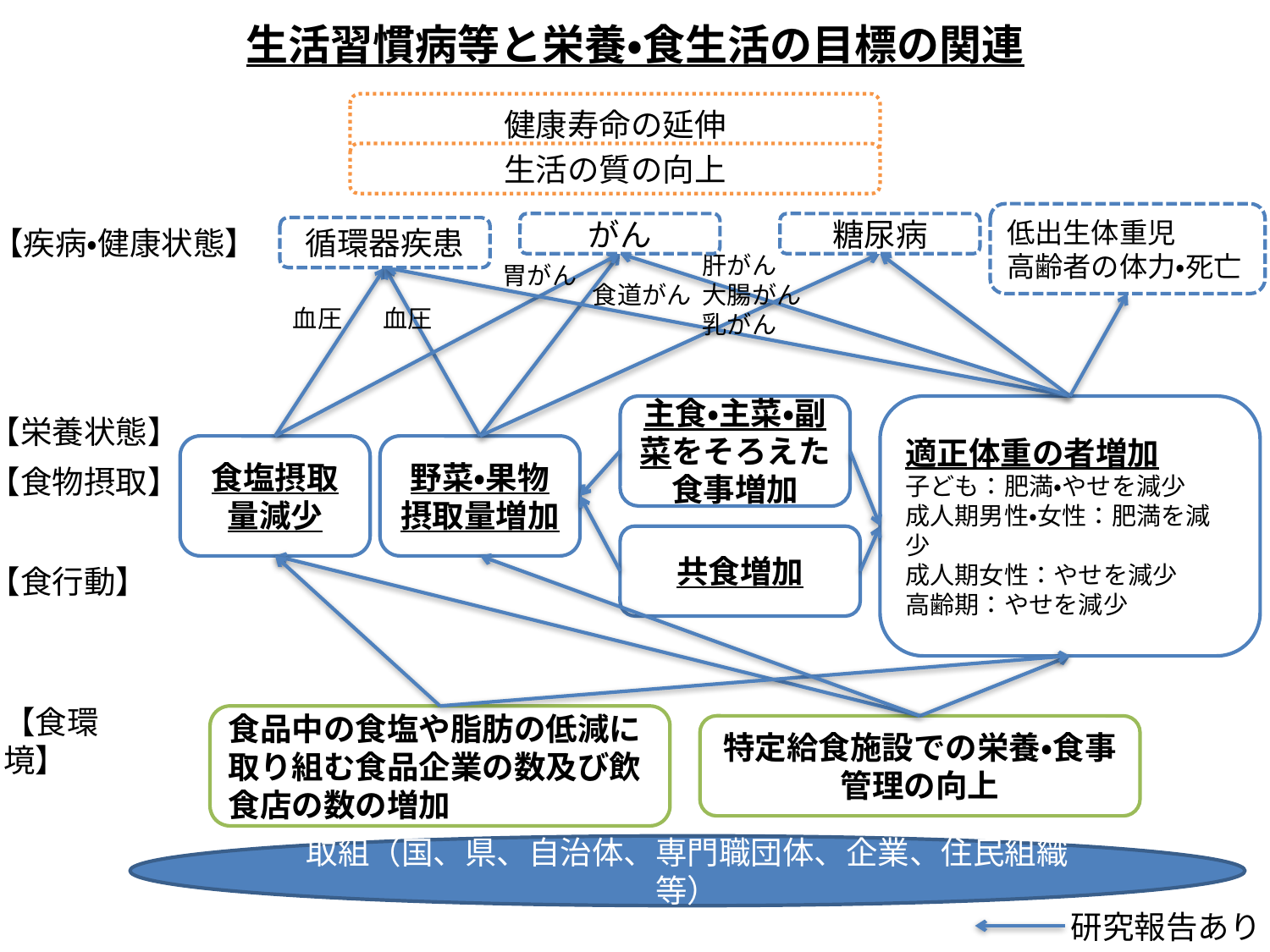

生活習慣病等と栄養・食生活の目標の関連
健康寿命の延伸
生活の質の向上
低出生体重児
高齢者の体力・死亡
がん
糖尿病
【疾病・健康状態】
循環器疾患
肝がん
大腸がん
乳がん
胃がん
食道がん
血圧
血圧
主食・主菜・副菜をそろえた食事増加
適正体重の者増加
子ども：肥満・やせを減少
成人期男性・女性：肥満を減少
成人期女性：やせを減少
高齢期：やせを減少
【栄養状態】
食塩摂取量減少
野菜・果物摂取量増加
【食物摂取】
共食増加
【食行動】
【食環境】
食品中の食塩や脂肪の低減に取り組む食品企業の数及び飲食店の数の増加
特定給食施設での栄養・食事管理の向上
取組（国、県、自治体、専門職団体、企業、住民組織等）
研究報告あり